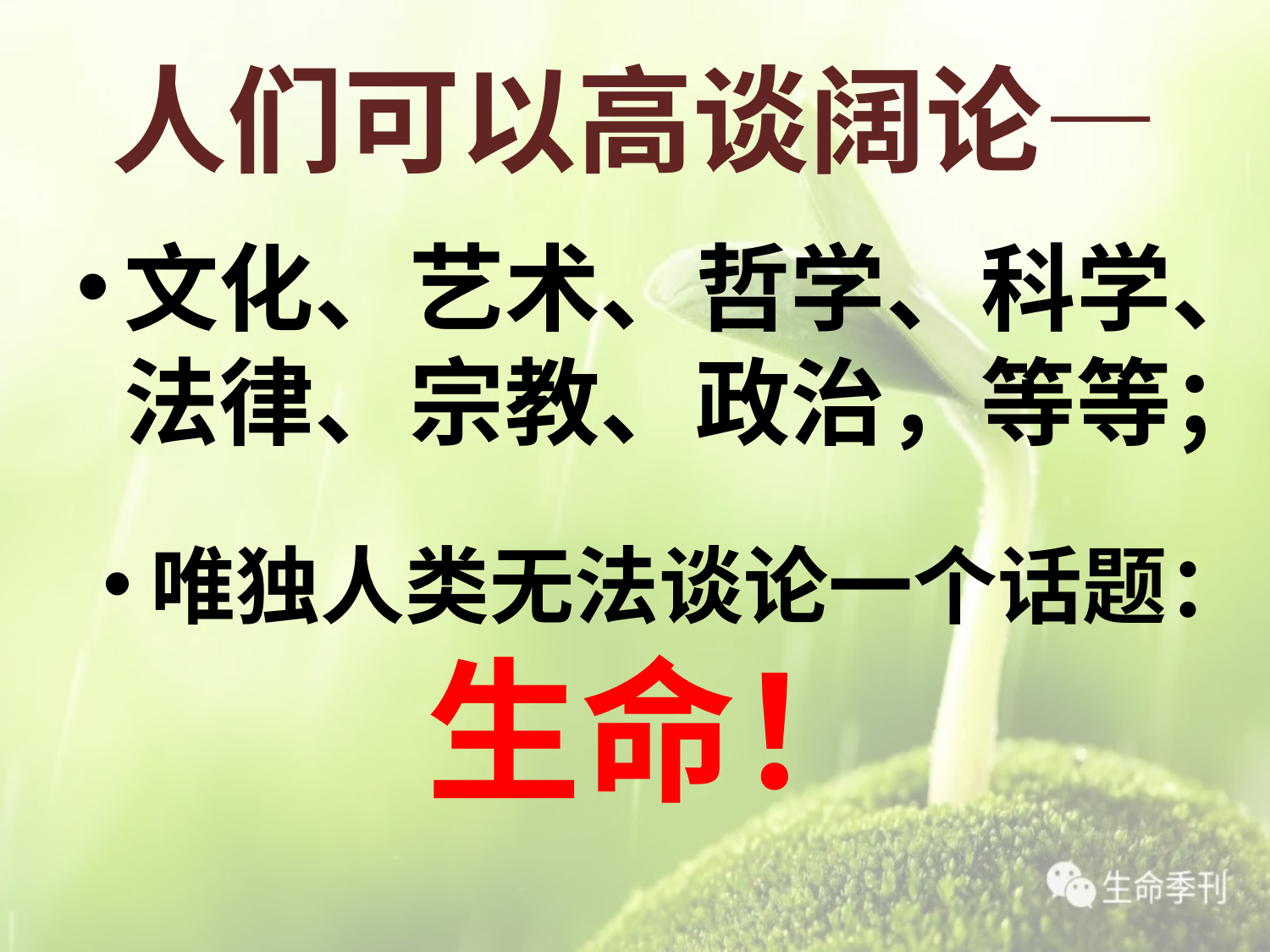

# 人们可以高谈阔论—
文化、艺术、哲学、科学、法律、宗教、政治，等等；

唯独人类无法谈论一个话题：生命！